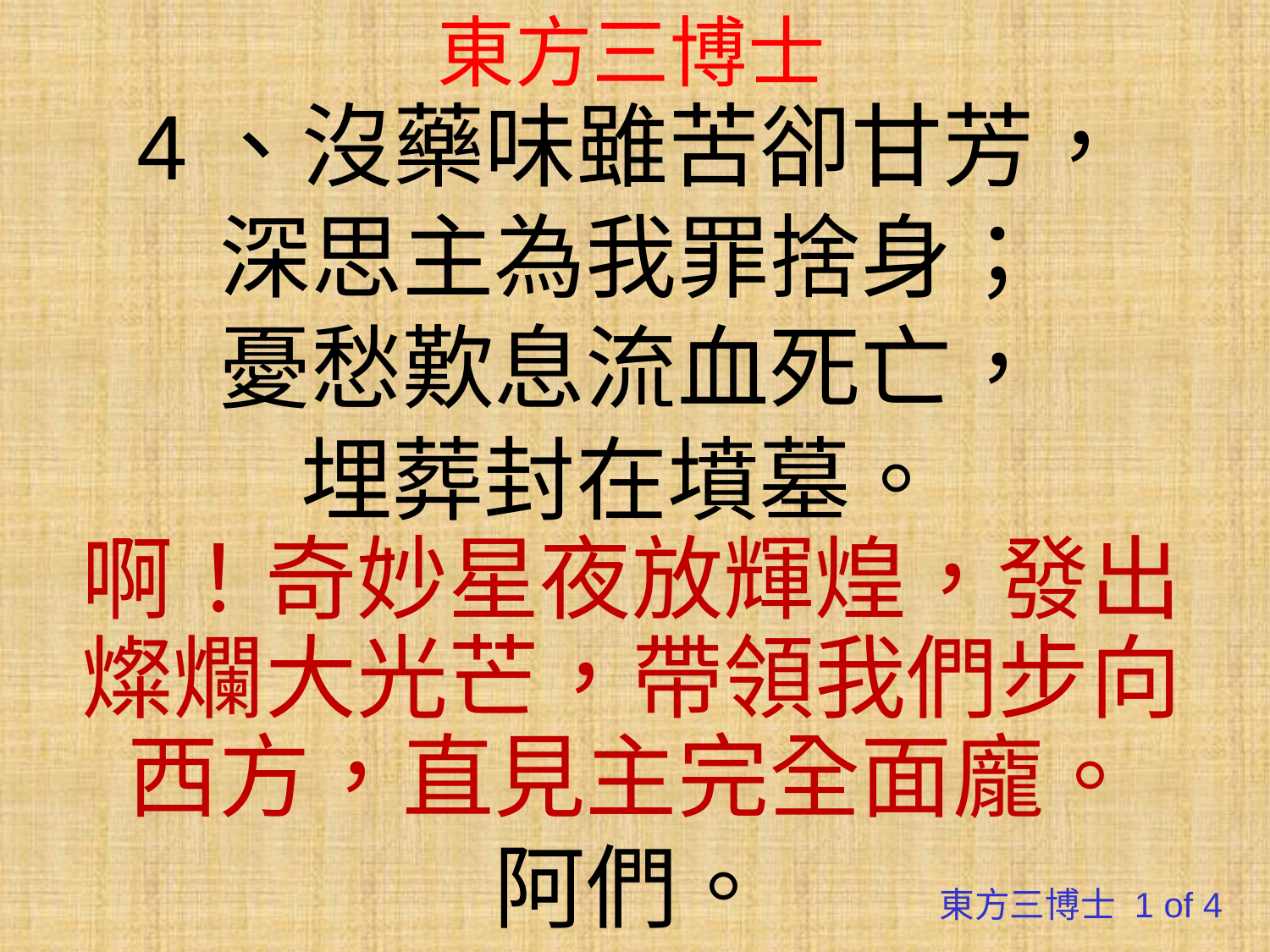

# 東方三博士
4、沒藥味雖苦卻甘芳，
深思主為我罪捨身；
憂愁歎息流血死亡，
埋葬封在墳墓。 
啊！奇妙星夜放輝煌，發出燦爛大光芒，帶領我們步向西方，直見主完全面龐。
阿們。
東方三博士 1 of 4